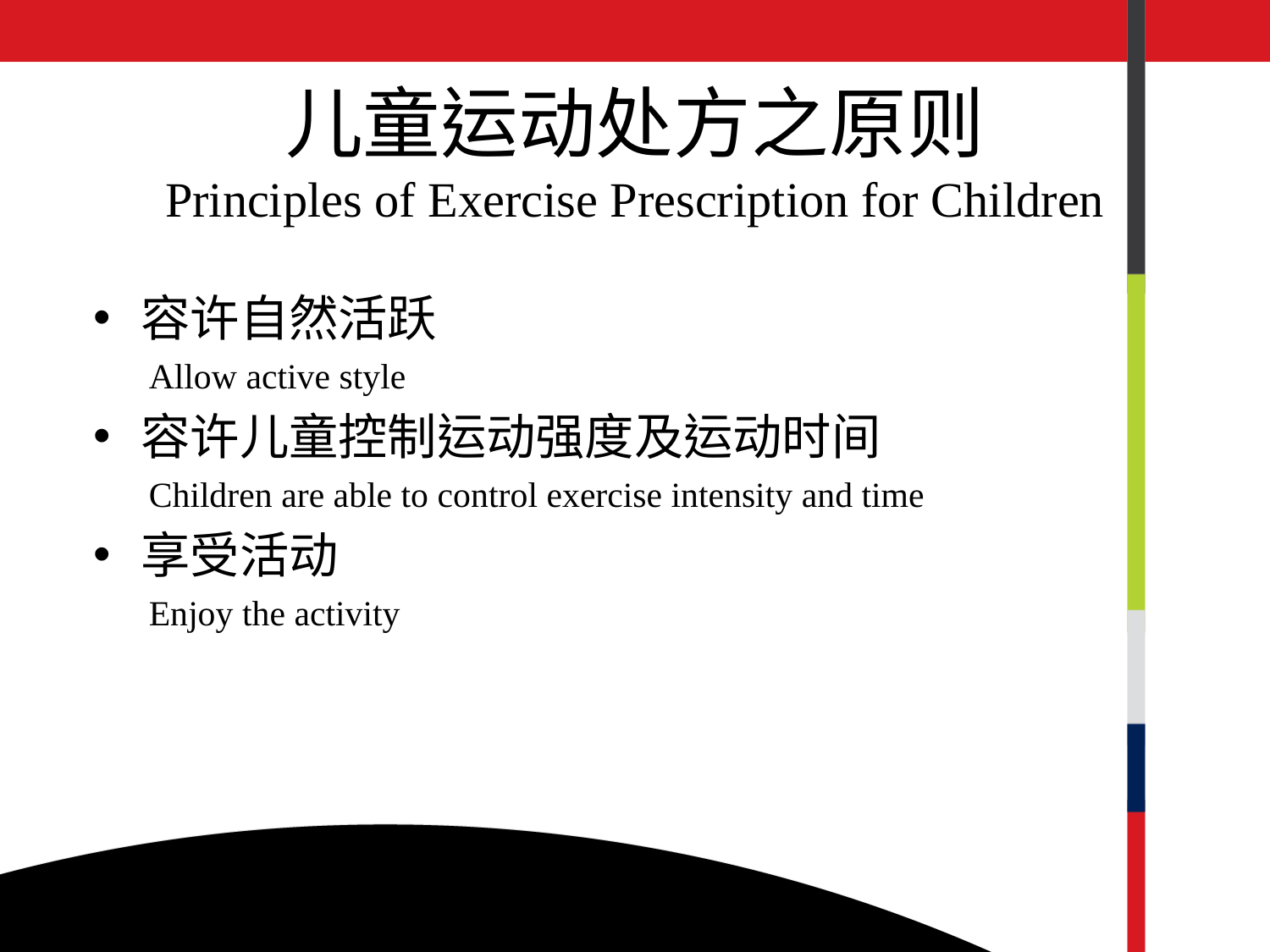

# 儿童运动处方之原则 Principles of Exercise Prescription for Children
容许自然活跃
Allow active style
容许儿童控制运动强度及运动时间
Children are able to control exercise intensity and time
享受活动
Enjoy the activity